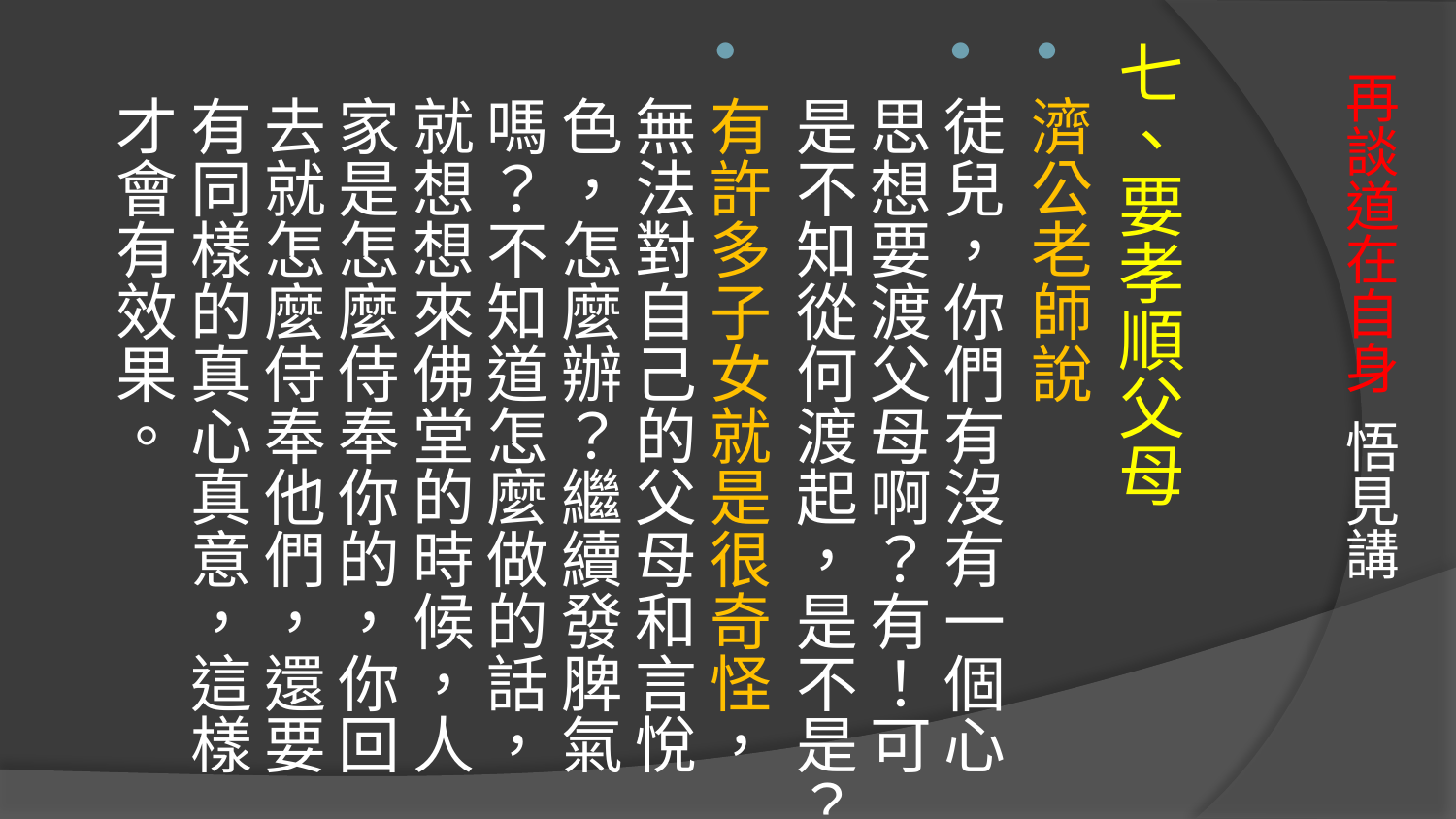

七、要孝順父母
濟公老師說
徒兒，你們有沒有一個心思想要渡父母啊？有！可是不知從何渡起，是不是？
有許多子女就是很奇怪，無法對自己的父母和言悅色，怎麼辦？繼續發脾氣嗎？不知道怎麼做的話，就想想來佛堂的時候，人家是怎麼侍奉你的，你回去就怎麼侍奉他們，還要有同樣的真心真意，這樣才會有效果。

# 再談道在自身  悟見講